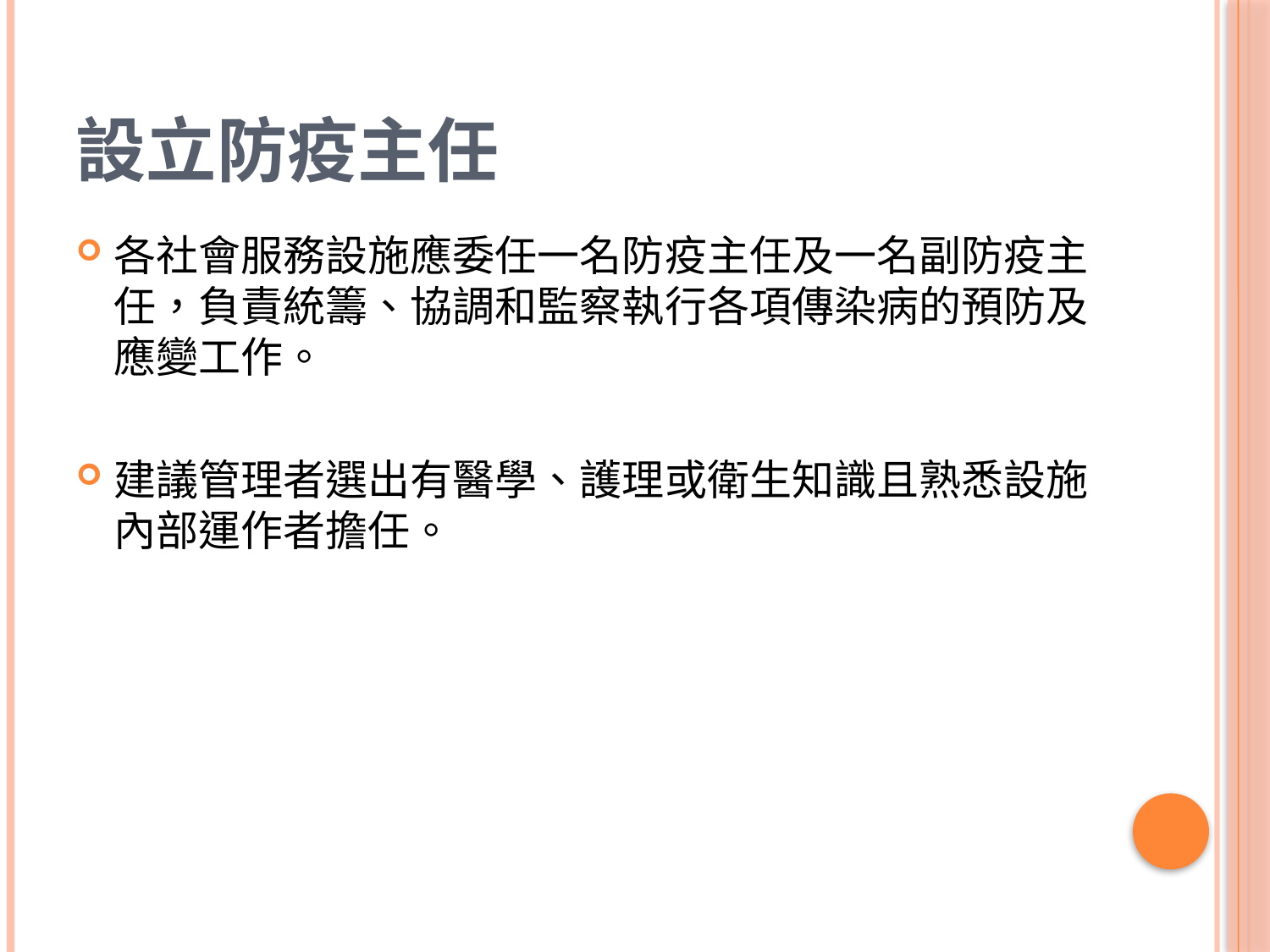

# 設立防疫主任
各社會服務設施應委任一名防疫主任及一名副防疫主任，負責統籌、協調和監察執行各項傳染病的預防及應變工作。

建議管理者選出有醫學、護理或衛生知識且熟悉設施內部運作者擔任。